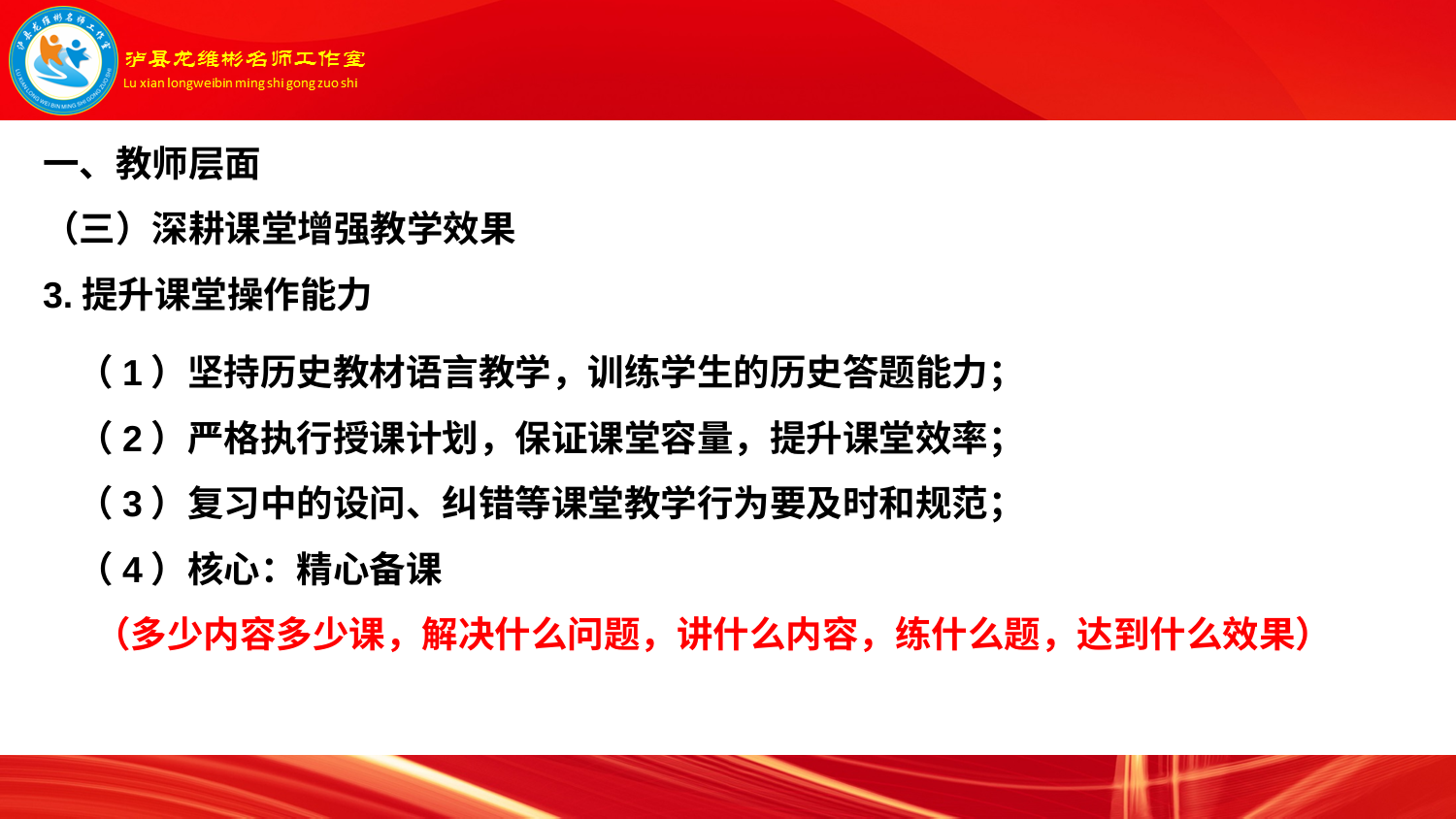

一、教师层面
（三）深耕课堂增强教学效果
3.提升课堂操作能力

（1）坚持历史教材语言教学，训练学生的历史答题能力；
（2）严格执行授课计划，保证课堂容量，提升课堂效率；
（3）复习中的设问、纠错等课堂教学行为要及时和规范；
（4）核心：精心备课
 （多少内容多少课，解决什么问题，讲什么内容，练什么题，达到什么效果）